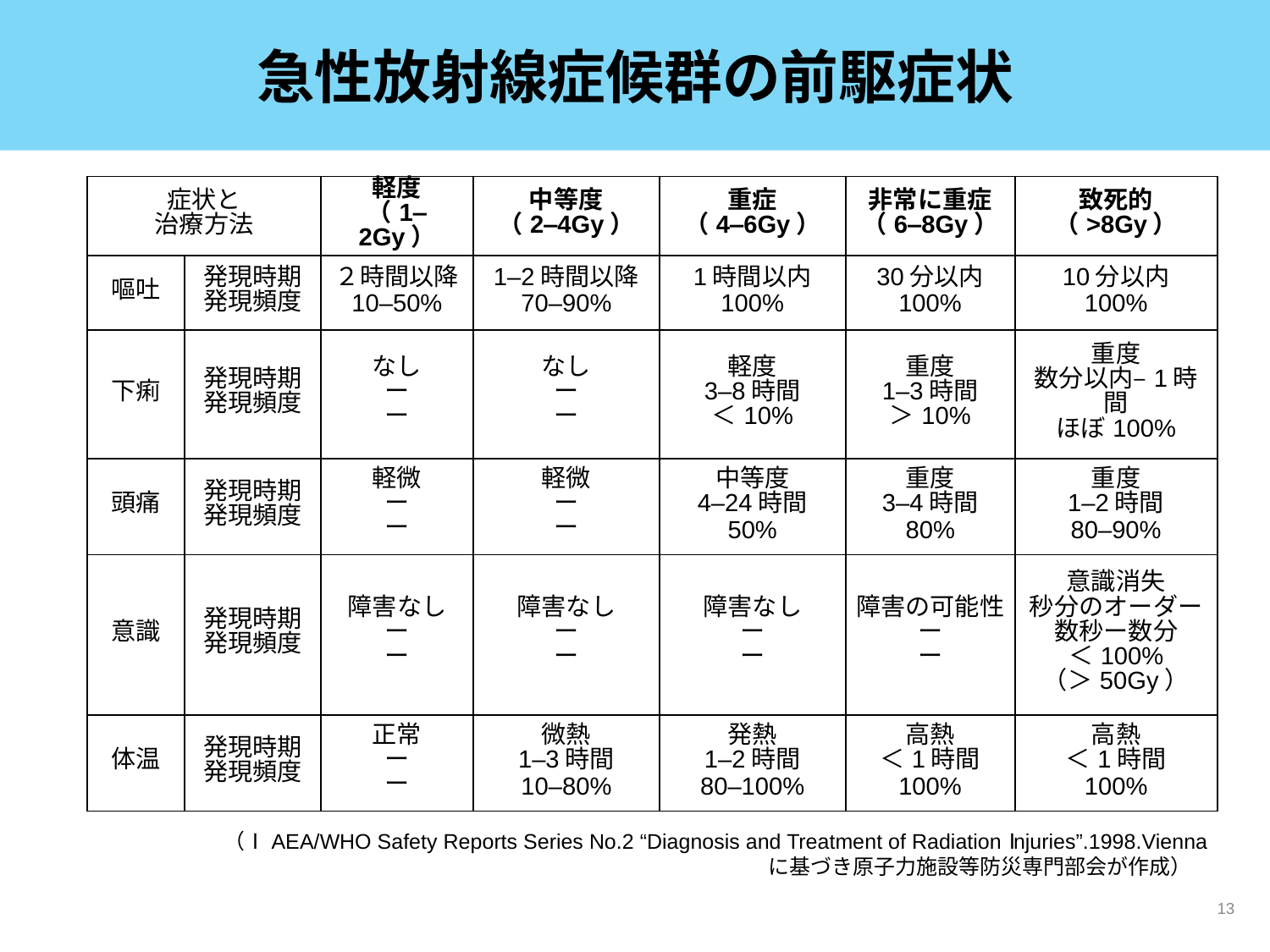

# 急性放射線症候群の前駆症状
| 症状と 治療方法 |  | 軽度 （1‒2Gy） | 中等度 （2‒4Gy） | 重症 （4‒6Gy） | 非常に重症 （6‒8Gy） | 致死的 （>8Gy） |
| --- | --- | --- | --- | --- | --- | --- |
| 嘔吐 | 発現時期 発現頻度 | ２時間以降 10‒50% | 1‒2時間以降 70‒90% | 1時間以内 100% | 30分以内 100% | 10分以内 100% |
| 下痢 | 発現時期 発現頻度 | なし ー ー | なし ー ー | 軽度 3‒8時間 ＜10% | 重度 1‒3時間 ＞10% | 重度 数分以内‒1時間 ほぼ100% |
| 頭痛 | 発現時期 発現頻度 | 軽微 ー ー | 軽微 ー ー | 中等度 4‒24時間 50% | 重度 3‒4時間 80% | 重度 1‒2時間 80‒90% |
| 意識 | 発現時期 発現頻度 | 障害なし ー ー | 障害なし ー ー | 障害なし ー ー | 障害の可能性 ー ー | 意識消失 秒分のオーダー 数秒ー数分 ＜100% （＞50Gy） |
| 体温 | 発現時期 発現頻度 | 正常 ー ー | 微熱 1‒3時間 10‒80% | 発熱 1‒2時間 80‒100% | 高熱 ＜1時間 100% | 高熱 ＜1時間 100% |
（ⅠAEA/WHO Safety Reports Series No.2 “Diagnosis and Treatment of Radiation Ⅰnjuries”.1998.Vienna
に基づき原子力施設等防災専門部会が作成）
13